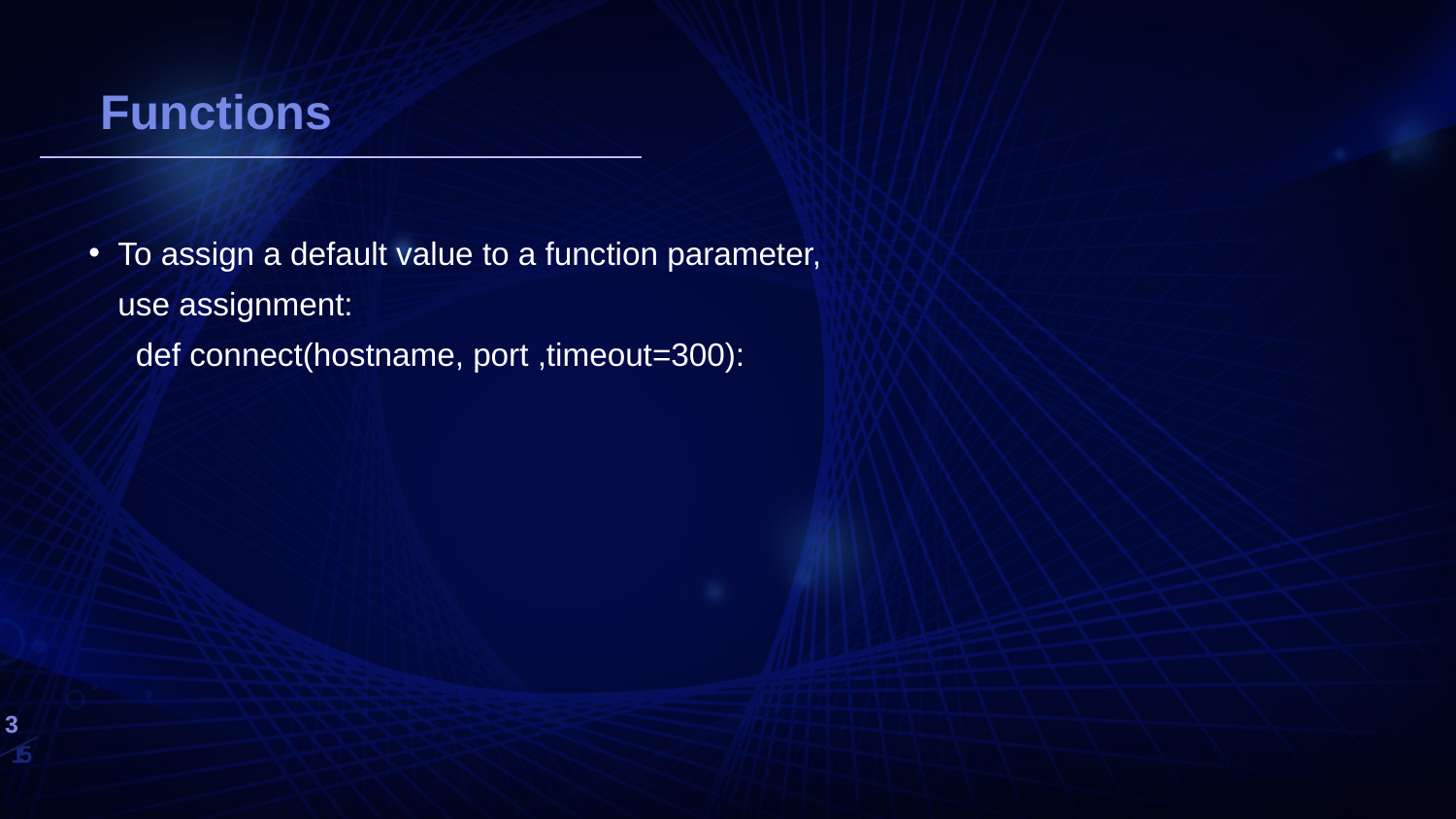

# 생각해보기
Functions
To assign a default value to a function parameter, use assignment:
  def connect(hostname, port ,timeout=300):